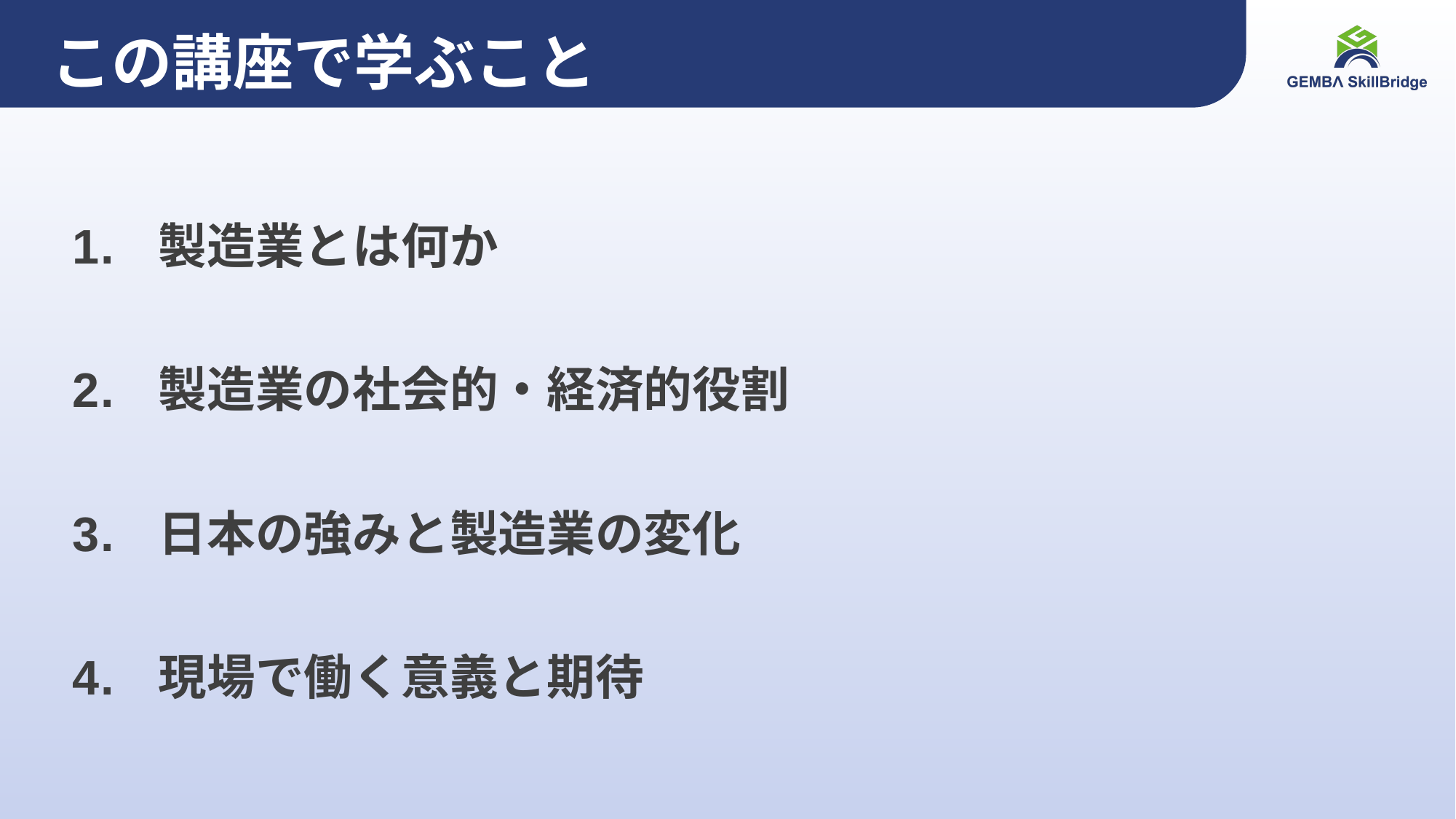

# この講座で学ぶこと
製造業とは何か
製造業の社会的・経済的役割
日本の強みと製造業の変化
現場で働く意義と期待